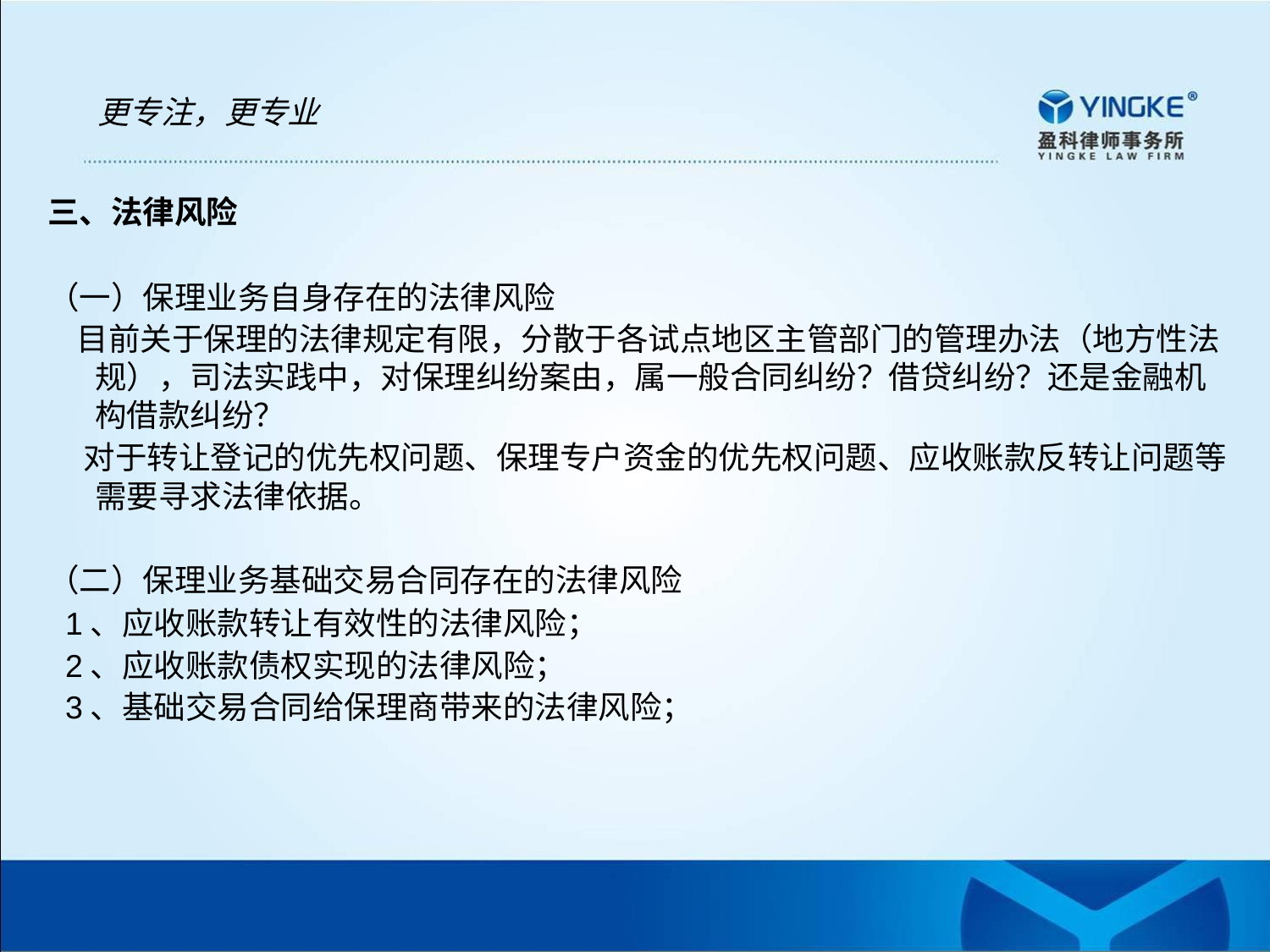

更专注，更专业
三、法律风险

（一）保理业务自身存在的法律风险
   目前关于保理的法律规定有限，分散于各试点地区主管部门的管理办法（地方性法规），司法实践中，对保理纠纷案由，属一般合同纠纷？借贷纠纷？还是金融机构借款纠纷？
    对于转让登记的优先权问题、保理专户资金的优先权问题、应收账款反转让问题等需要寻求法律依据。

（二）保理业务基础交易合同存在的法律风险
  1、应收账款转让有效性的法律风险；
  2、应收账款债权实现的法律风险；
  3、基础交易合同给保理商带来的法律风险；